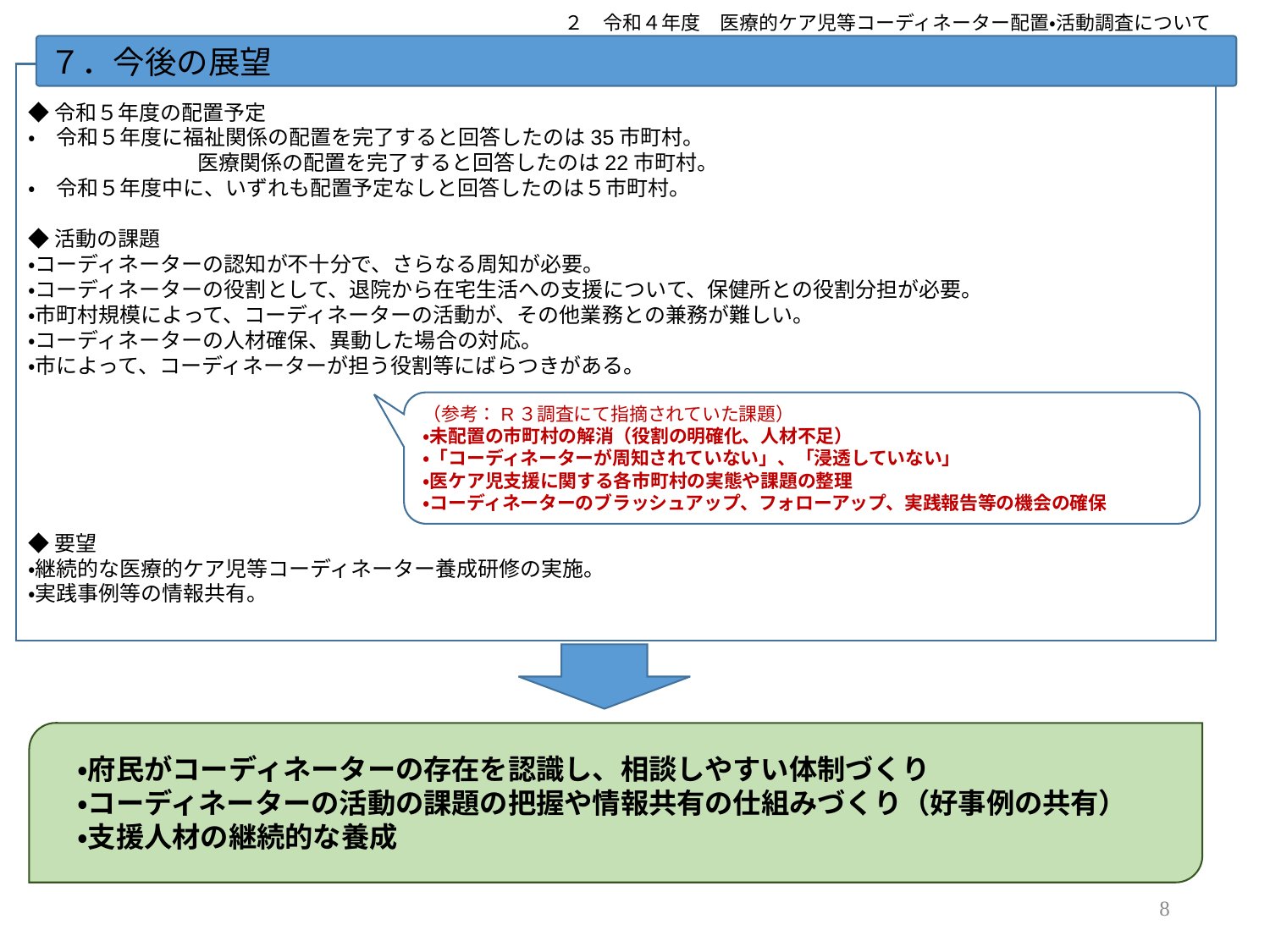

２　令和４年度　医療的ケア児等コーディネーター配置・活動調査について
７．今後の展望
◆令和５年度の配置予定
・　令和５年度に福祉関係の配置を完了すると回答したのは35市町村。
　　　　　　　　医療関係の配置を完了すると回答したのは22市町村。
・　令和５年度中に、いずれも配置予定なしと回答したのは５市町村。

◆活動の課題
・コーディネーターの認知が不十分で、さらなる周知が必要。
・コーディネーターの役割として、退院から在宅生活への支援について、保健所との役割分担が必要。
・市町村規模によって、コーディネーターの活動が、その他業務との兼務が難しい。
・コーディネーターの人材確保、異動した場合の対応。
・市によって、コーディネーターが担う役割等にばらつきがある。

◆要望
・継続的な医療的ケア児等コーディネーター養成研修の実施。
・実践事例等の情報共有。
（参考：R３調査にて指摘されていた課題）
・未配置の市町村の解消（役割の明確化、人材不足）
・「コーディネーターが周知されていない」、「浸透していない」
・医ケア児支援に関する各市町村の実態や課題の整理
・コーディネーターのブラッシュアップ、フォローアップ、実践報告等の機会の確保

　・府民がコーディネーターの存在を認識し、相談しやすい体制づくり
　・コーディネーターの活動の課題の把握や情報共有の仕組みづくり（好事例の共有）
　・支援人材の継続的な養成
8